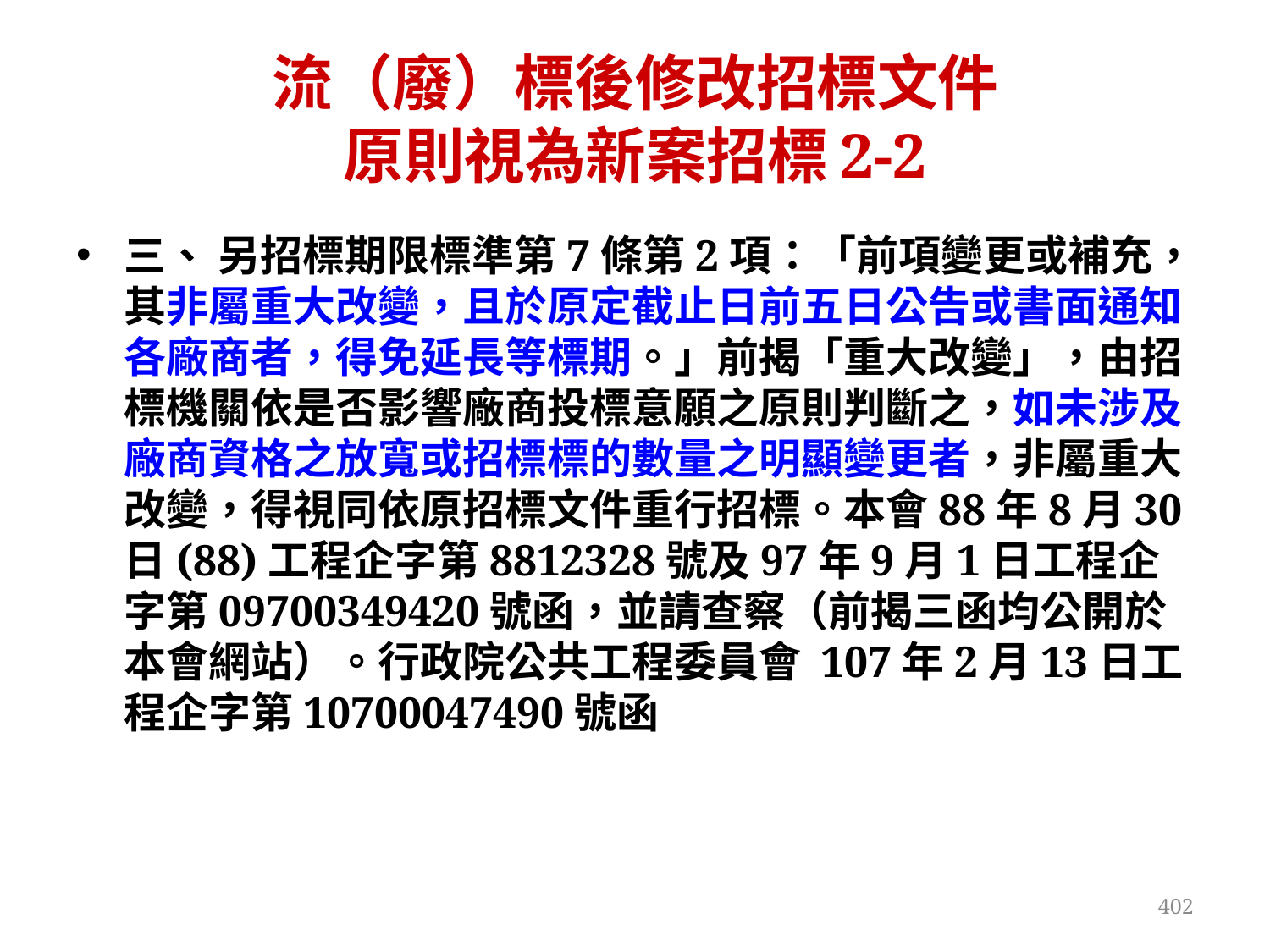

# 流（廢）標後修改招標文件 原則視為新案招標2-2
三、 另招標期限標準第7條第2項：「前項變更或補充，其非屬重大改變，且於原定截止日前五日公告或書面通知各廠商者，得免延長等標期。」前揭「重大改變」，由招標機關依是否影響廠商投標意願之原則判斷之，如未涉及廠商資格之放寬或招標標的數量之明顯變更者，非屬重大改變，得視同依原招標文件重行招標。本會88年8月30日(88)工程企字第8812328號及97年9月1日工程企字第09700349420號函，並請查察（前揭三函均公開於本會網站）。行政院公共工程委員會 107年2月13日工程企字第10700047490號函
402